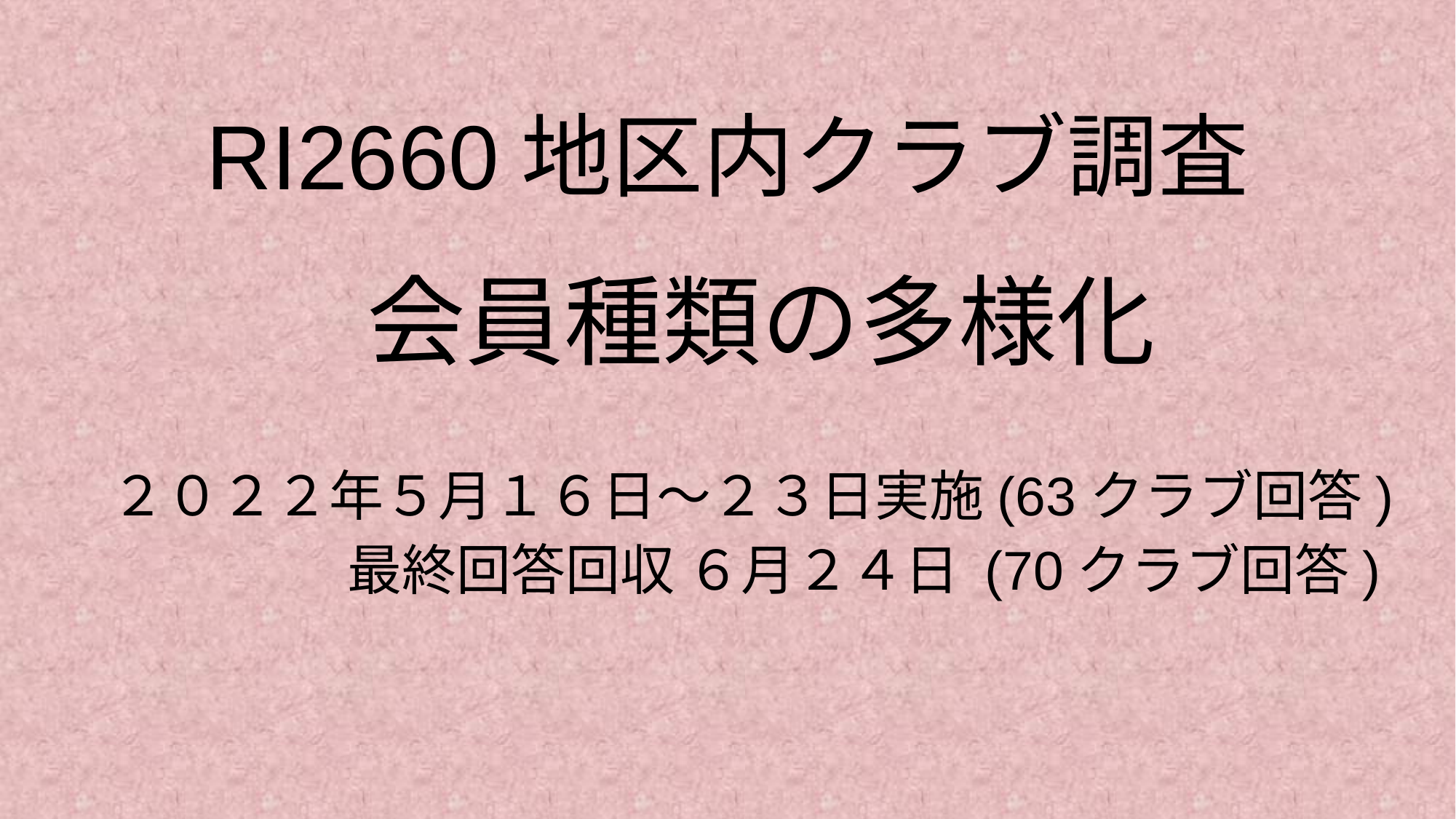

# RI2660地区内クラブ調査
  会員種類の多様化

   ２０２２年５月１６日～２３日実施(63クラブ回答)
　　　　　最終回答回収 ６月２４日 (70クラブ回答)